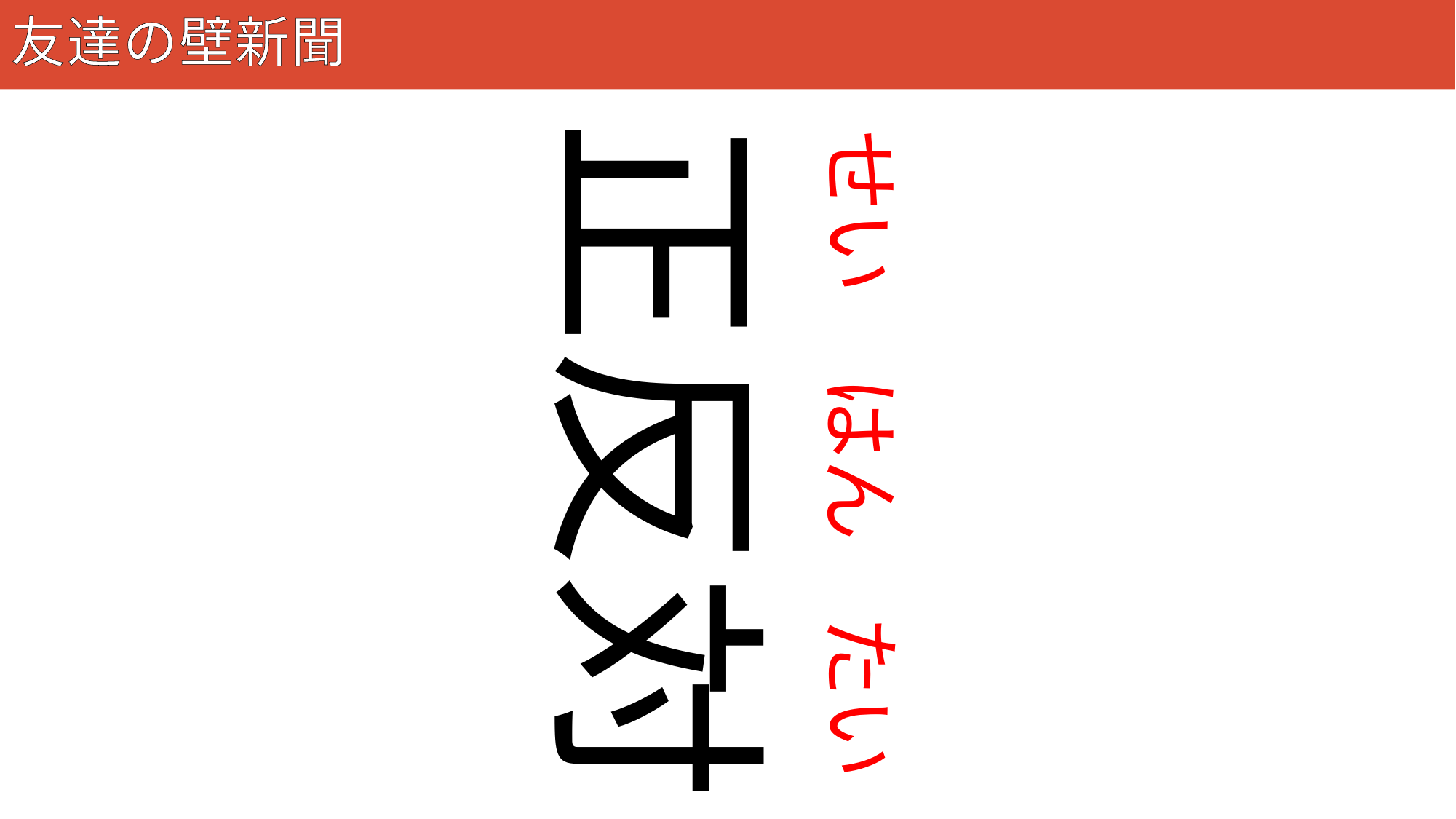

# 友達の壁新聞
47
正反対
せい
はん
たい